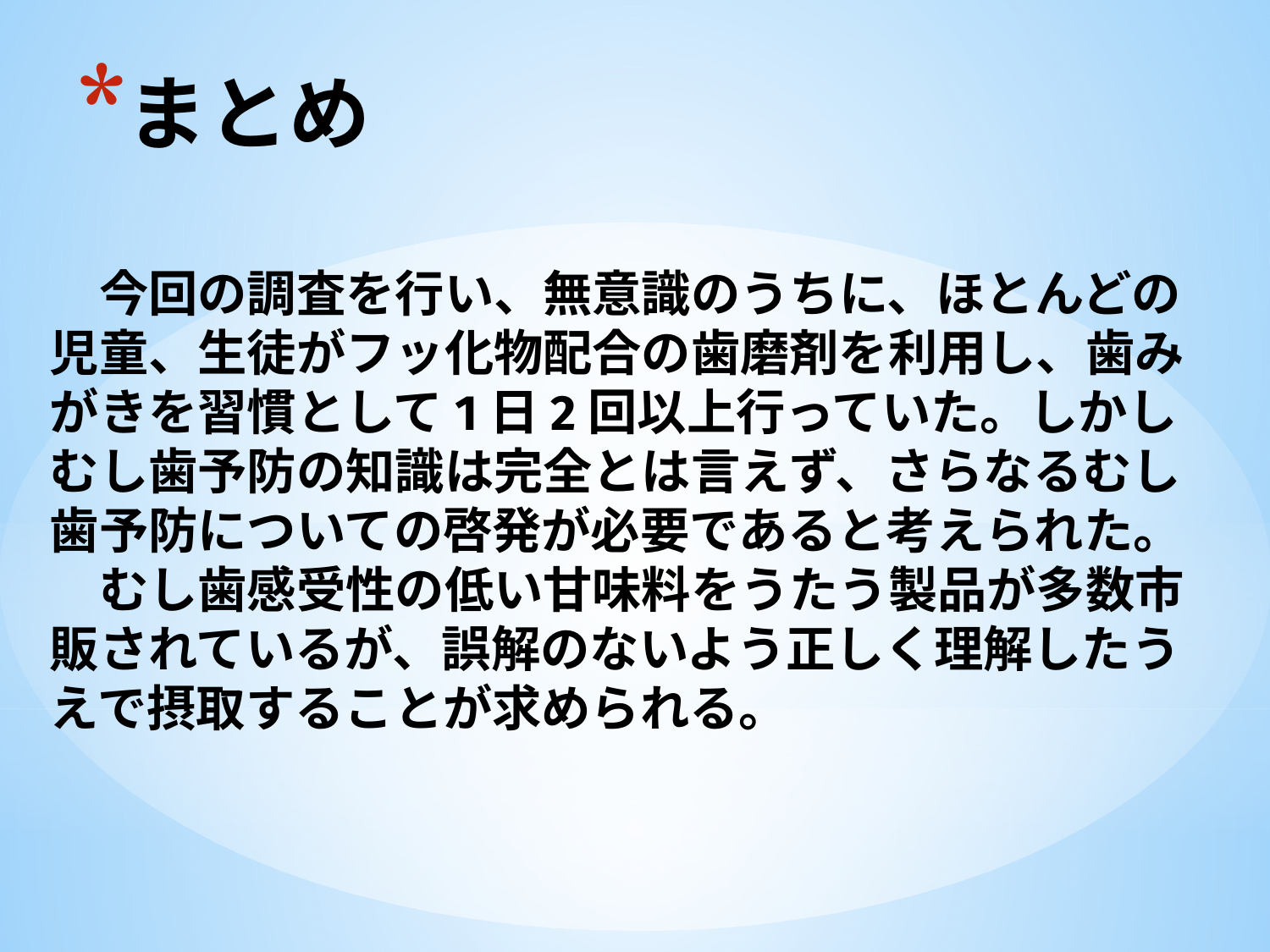

# まとめ
　今回の調査を行い、無意識のうちに、ほとんどの児童、生徒がフッ化物配合の歯磨剤を利用し、歯みがきを習慣として1日2回以上行っていた。しかしむし歯予防の知識は完全とは言えず、さらなるむし歯予防についての啓発が必要であると考えられた。
　むし歯感受性の低い甘味料をうたう製品が多数市販されているが、誤解のないよう正しく理解したうえで摂取することが求められる。